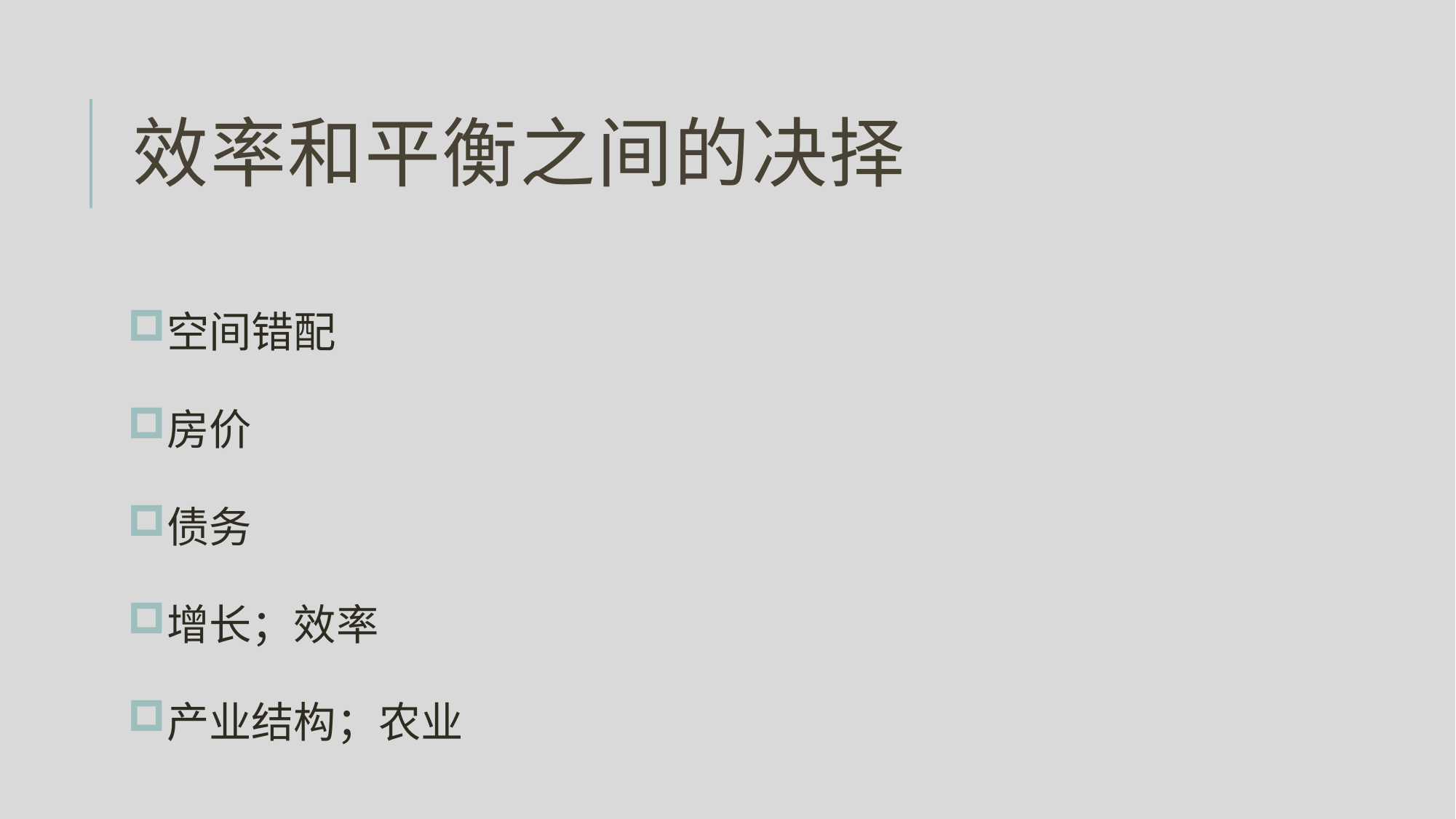

# 效率和平衡之间的决择
空间错配
房价
债务
增长；效率
产业结构；农业